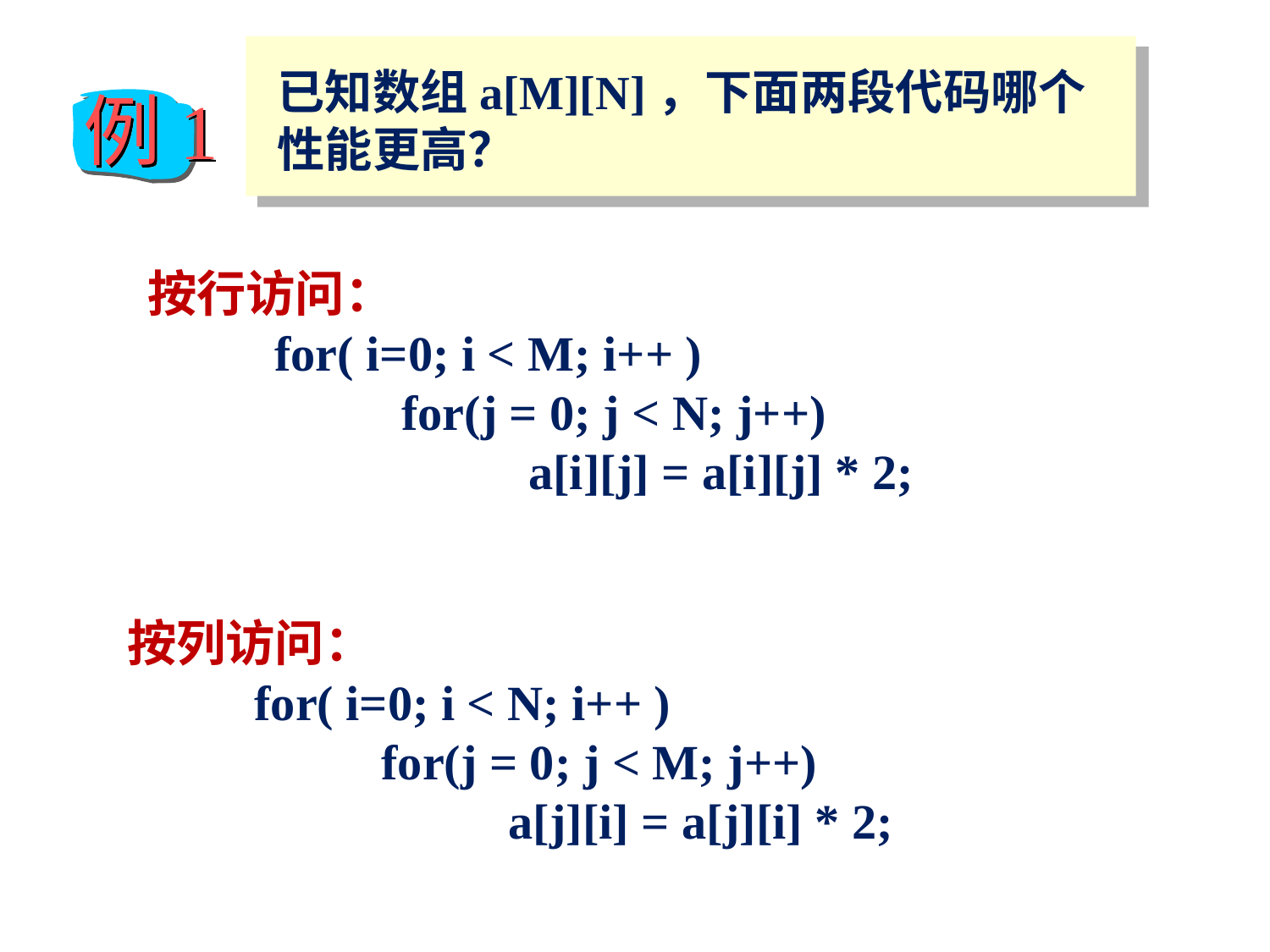

已知数组a[M][N]，下面两段代码哪个
性能更高？

例1
按行访问：
for( i=0; i < M; i++ )
	for(j = 0; j < N; j++)
		a[i][j] = a[i][j] * 2;
按列访问：
for( i=0; i < N; i++ )
	for(j = 0; j < M; j++)
		a[j][i] = a[j][i] * 2;